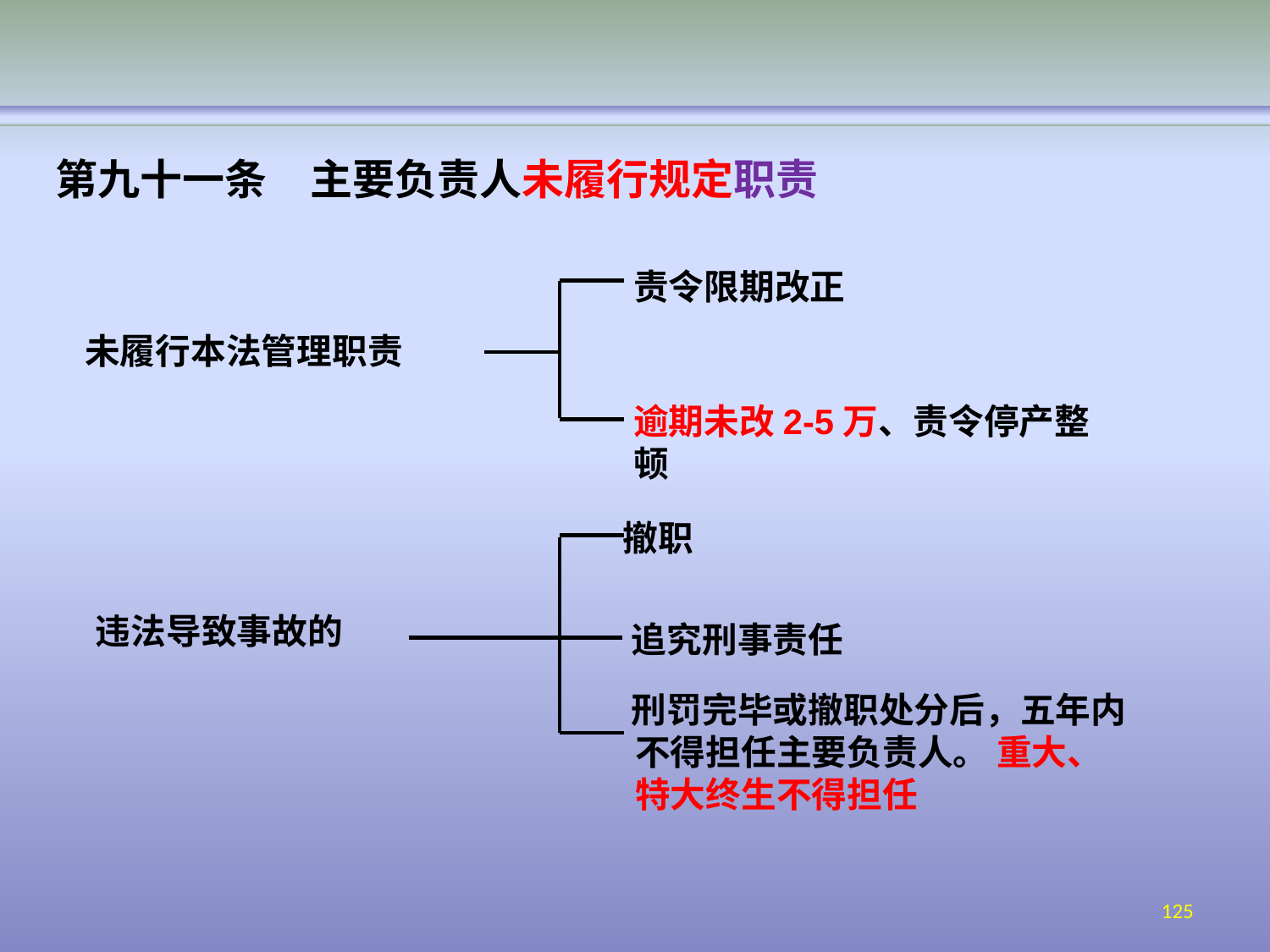

# 第九十一条
主要负责人未履行规定职责
责令限期改正

未履行本法管理职责

逾期未改2-5万、责令停产整顿

撤职

违法导致事故的
追究刑事责任
刑罚完毕或撤职处分后，五年内 不得担任主要负责人。 重大、特大终生不得担任

125